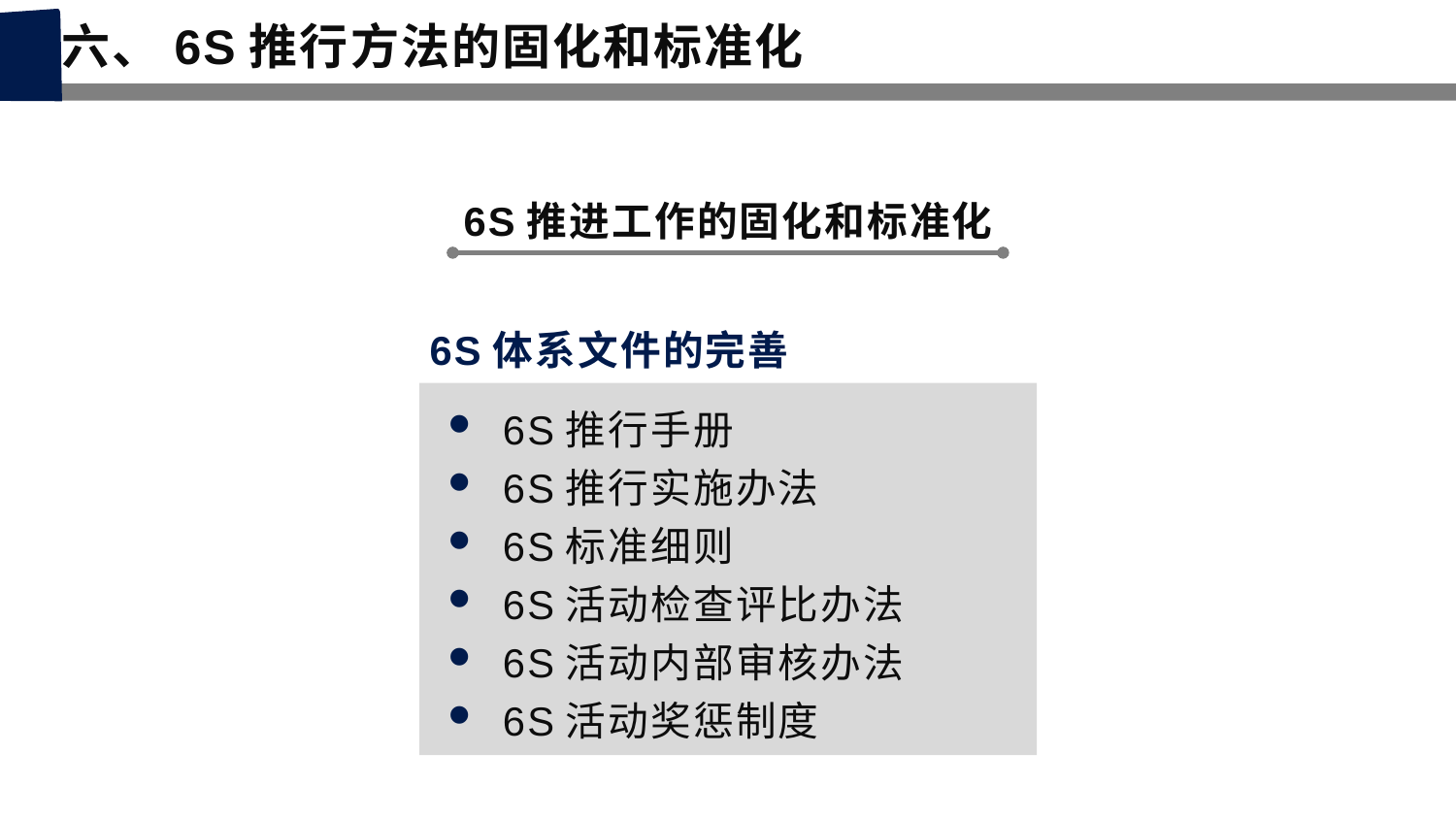

六、6S推行方法的固化和标准化
6S推进工作的固化和标准化
6S体系文件的完善
6S推行手册
6S推行实施办法
6S标准细则
6S活动检查评比办法
6S活动内部审核办法
6S活动奖惩制度